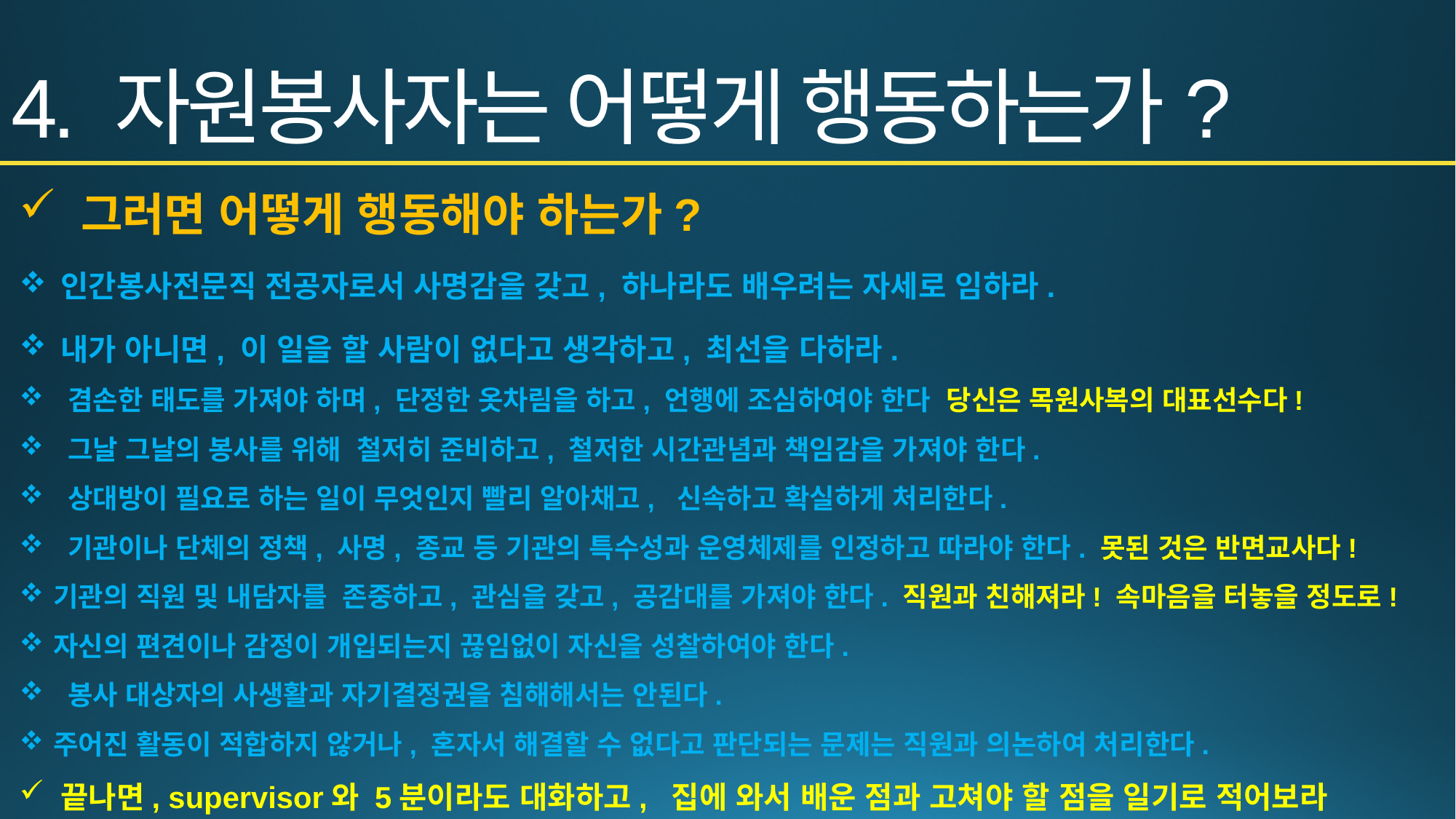

# 4. 자원봉사자는 어떻게 행동하는가?
그러면 어떻게 행동해야 하는가?
인간봉사전문직 전공자로서 사명감을 갖고, 하나라도 배우려는 자세로 임하라.
내가 아니면, 이 일을 할 사람이 없다고 생각하고, 최선을 다하라.
 겸손한 태도를 가져야 하며, 단정한 옷차림을 하고, 언행에 조심하여야 한다  당신은 목원사복의 대표선수다!
 그날 그날의 봉사를 위해  철저히 준비하고, 철저한 시간관념과 책임감을 가져야 한다.
 상대방이 필요로 하는 일이 무엇인지 빨리 알아채고,  신속하고 확실하게 처리한다.
 기관이나 단체의 정책, 사명, 종교 등 기관의 특수성과 운영체제를 인정하고 따라야 한다. 못된 것은 반면교사다!
기관의 직원 및 내담자를  존중하고, 관심을 갖고, 공감대를 가져야 한다. 직원과 친해져라! 속마음을 터놓을 정도로!
자신의 편견이나 감정이 개입되는지 끊임없이 자신을 성찰하여야 한다.
 봉사 대상자의 사생활과 자기결정권을 침해해서는 안된다.
주어진 활동이 적합하지 않거나, 혼자서 해결할 수 없다고 판단되는 문제는 직원과 의논하여 처리한다.
끝나면, supervisor와 5분이라도 대화하고,  집에 와서 배운 점과 고쳐야 할 점을 일기로 적어보라